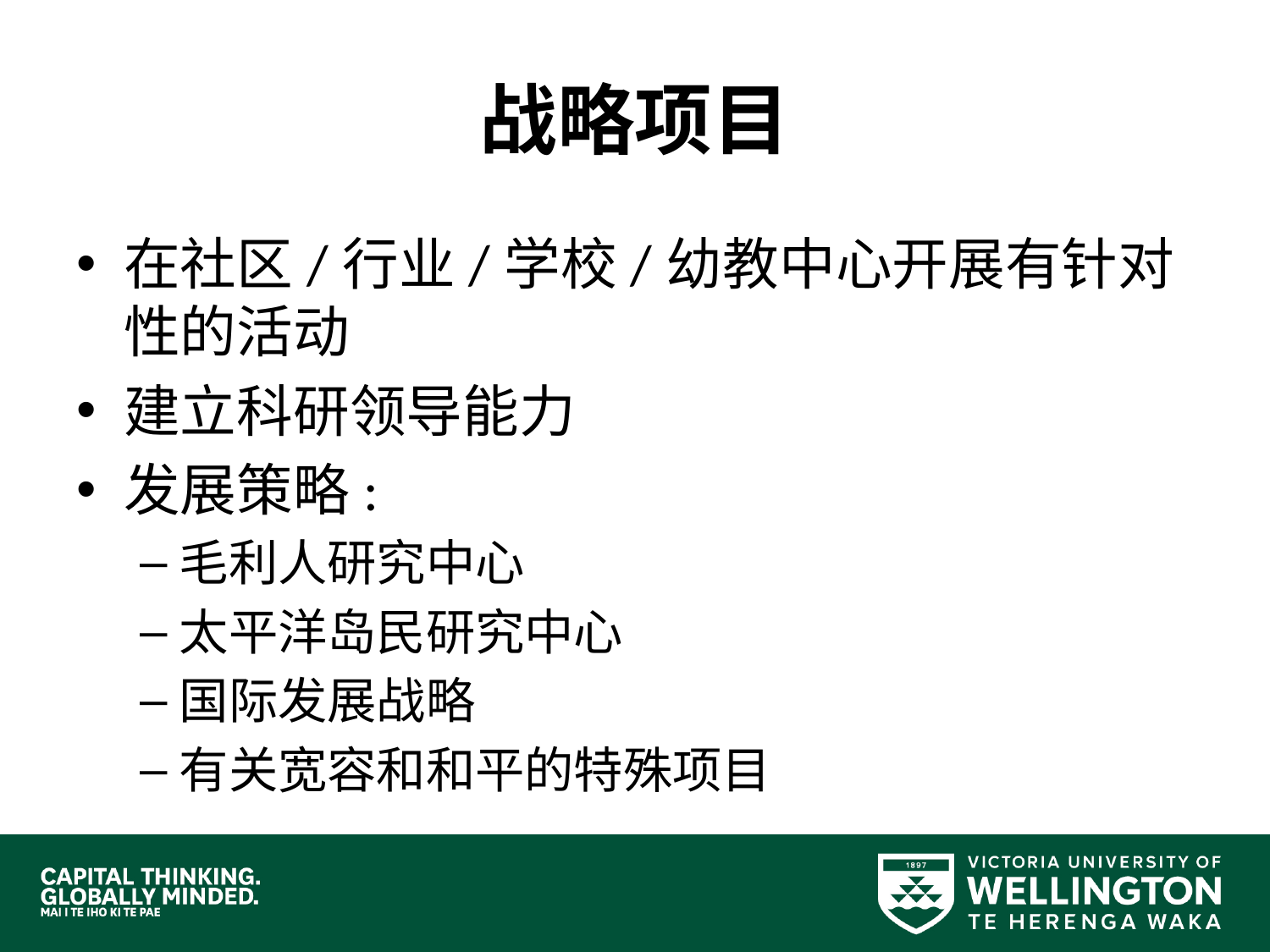

# 战略项目
在社区/行业/学校/幼教中心开展有针对性的活动
建立科研领导能力
发展策略:
毛利人研究中心
太平洋岛民研究中心
国际发展战略
有关宽容和和平的特殊项目